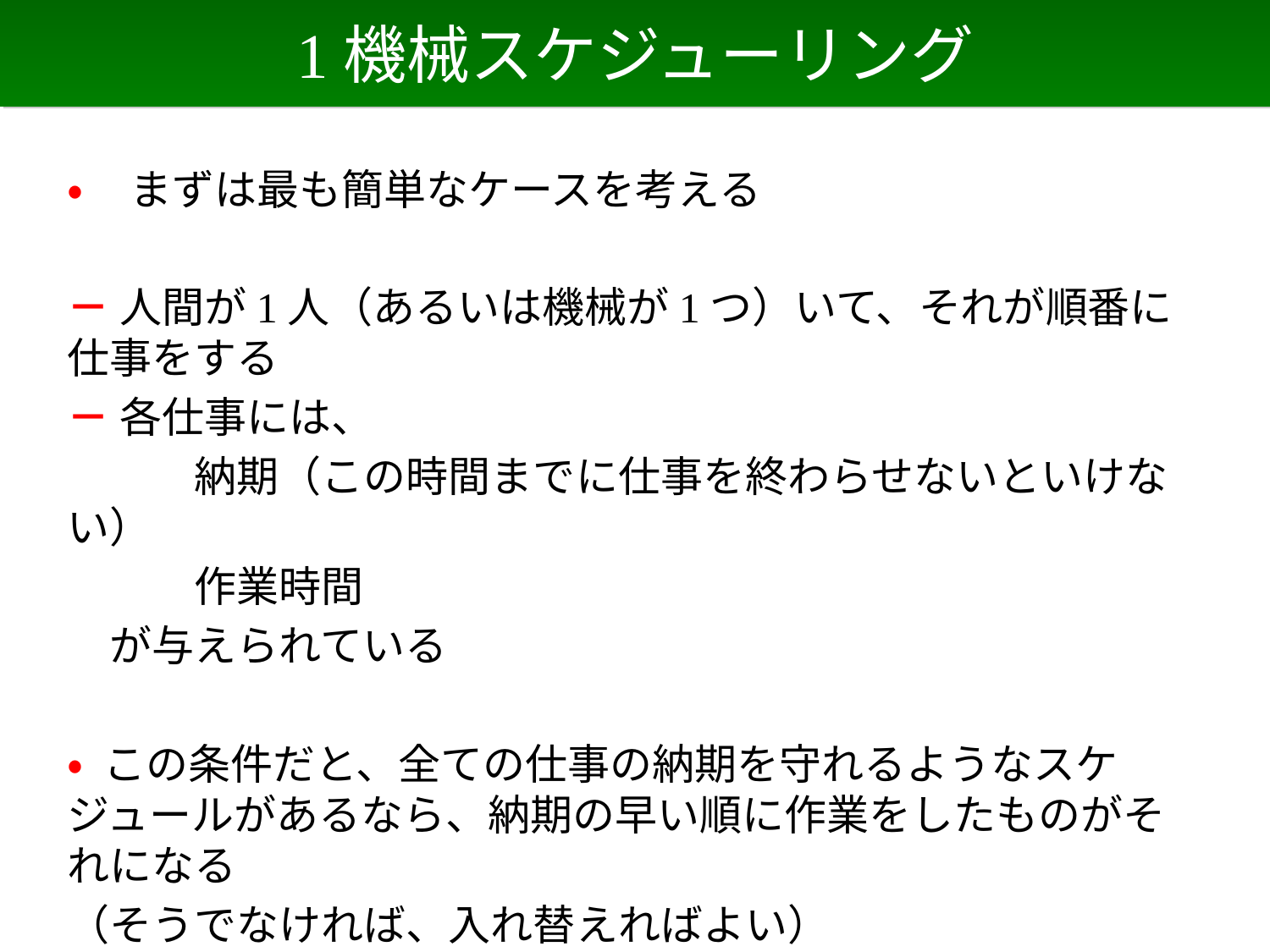

# 1機械スケジューリング
• まずは最も簡単なケースを考える

－ 人間が1人（あるいは機械が1つ）いて、それが順番に仕事をする
－ 各仕事には、
　　　納期（この時間までに仕事を終わらせないといけない）
　　　作業時間
　が与えられている

• この条件だと、全ての仕事の納期を守れるようなスケジュールがあるなら、納期の早い順に作業をしたものがそれになる
（そうでなければ、入れ替えればよい）